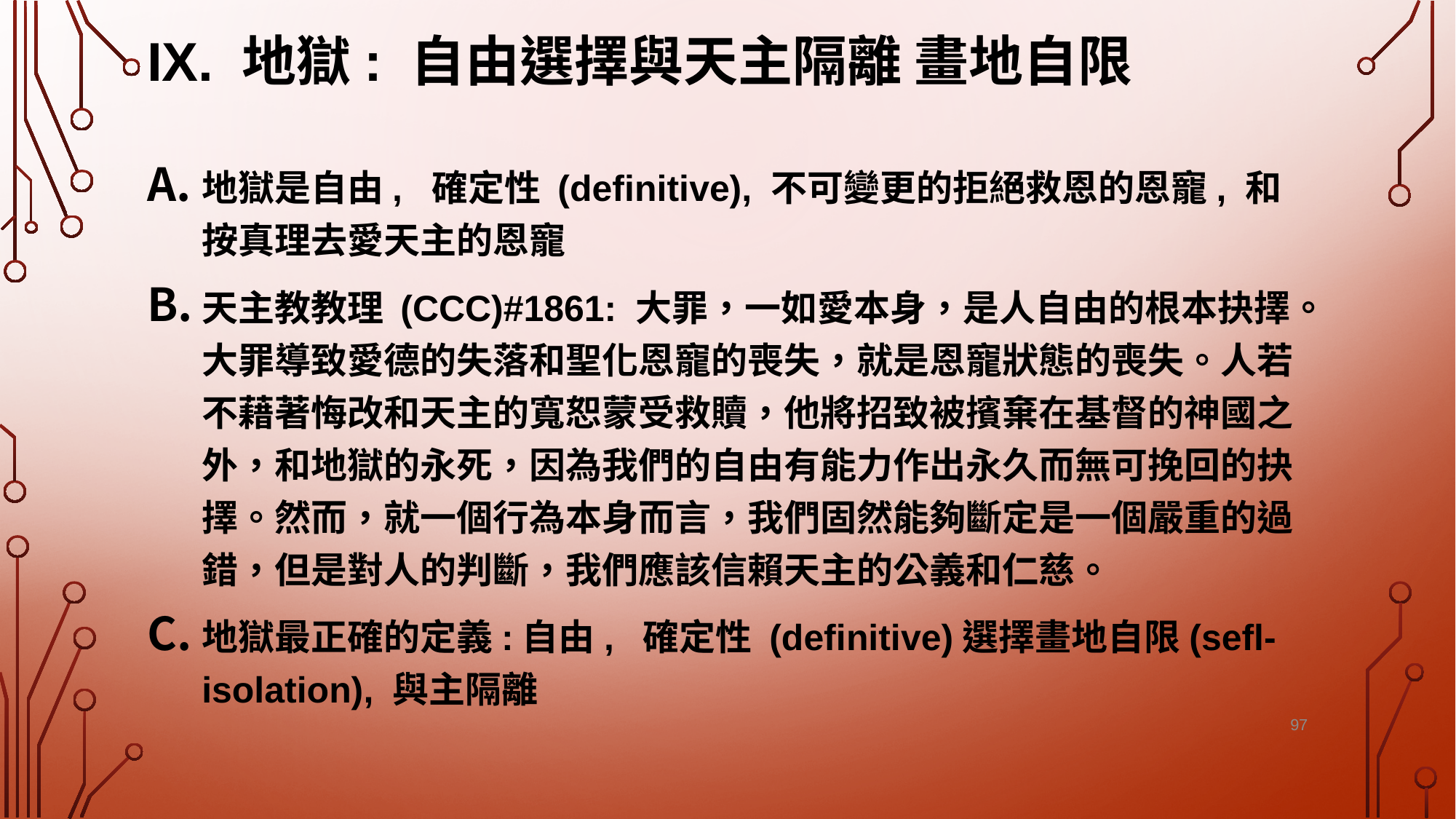

# IX. 地獄: 自由選擇與天主隔離 畫地自限
地獄是自由,  確定性 (definitive), 不可變更的拒絕救恩的恩寵, 和按真理去愛天主的恩寵
天主教教理 (CCC)#1861: 大罪，一如愛本身，是人自由的根本抉擇。大罪導致愛德的失落和聖化恩寵的喪失，就是恩寵狀態的喪失。人若不藉著悔改和天主的寬恕蒙受救贖，他將招致被擯棄在基督的神國之外，和地獄的永死，因為我們的自由有能力作出永久而無可挽回的抉擇。然而，就一個行為本身而言，我們固然能夠斷定是一個嚴重的過錯，但是對人的判斷，我們應該信賴天主的公義和仁慈。
地獄最正確的定義:自由,  確定性 (definitive)選擇畫地自限(sefl-isolation), 與主隔離
97